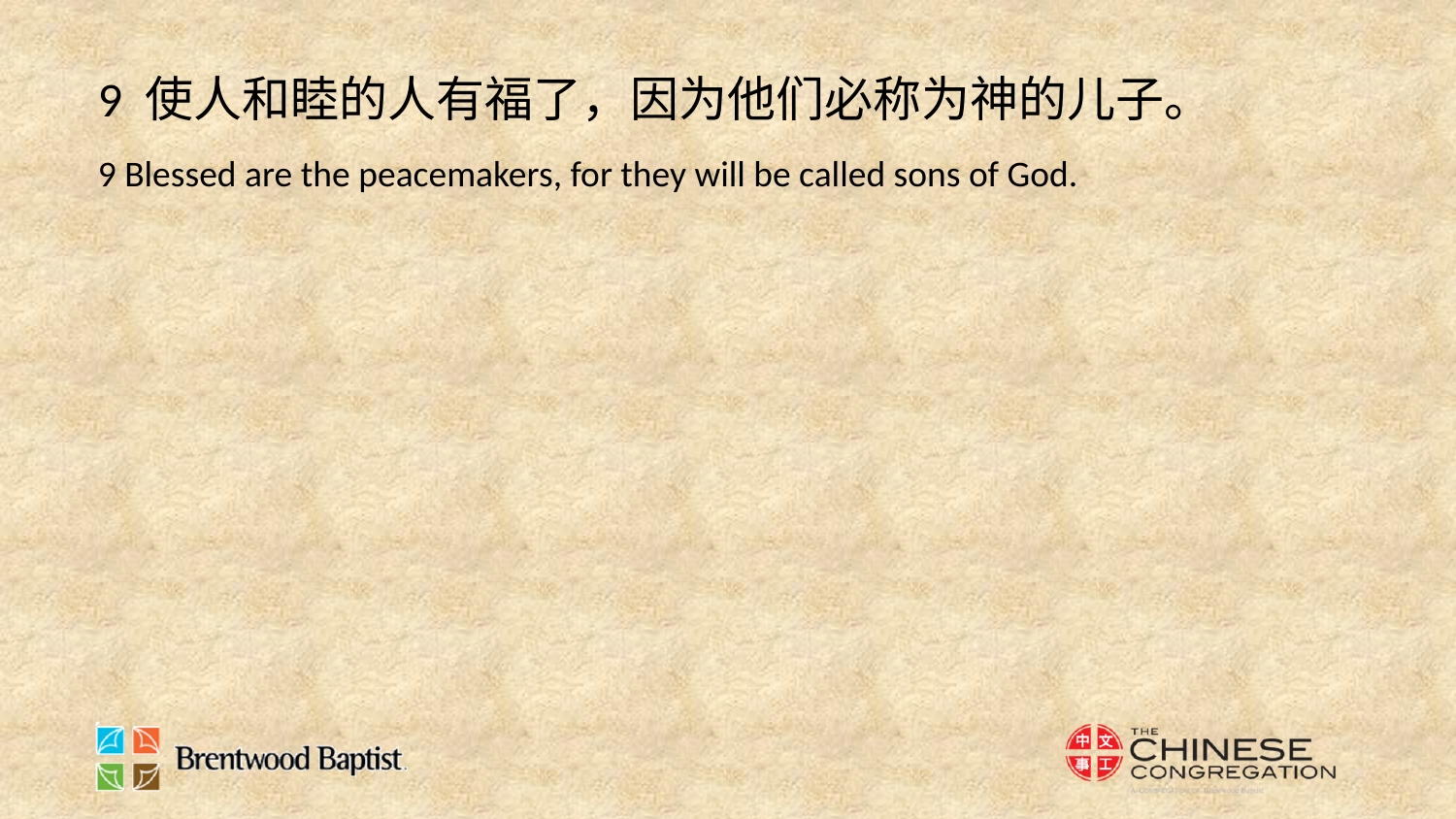

9 使人和睦的人有福了，因为他们必称为神的儿子。

9 Blessed are the peacemakers, for they will be called sons of God.